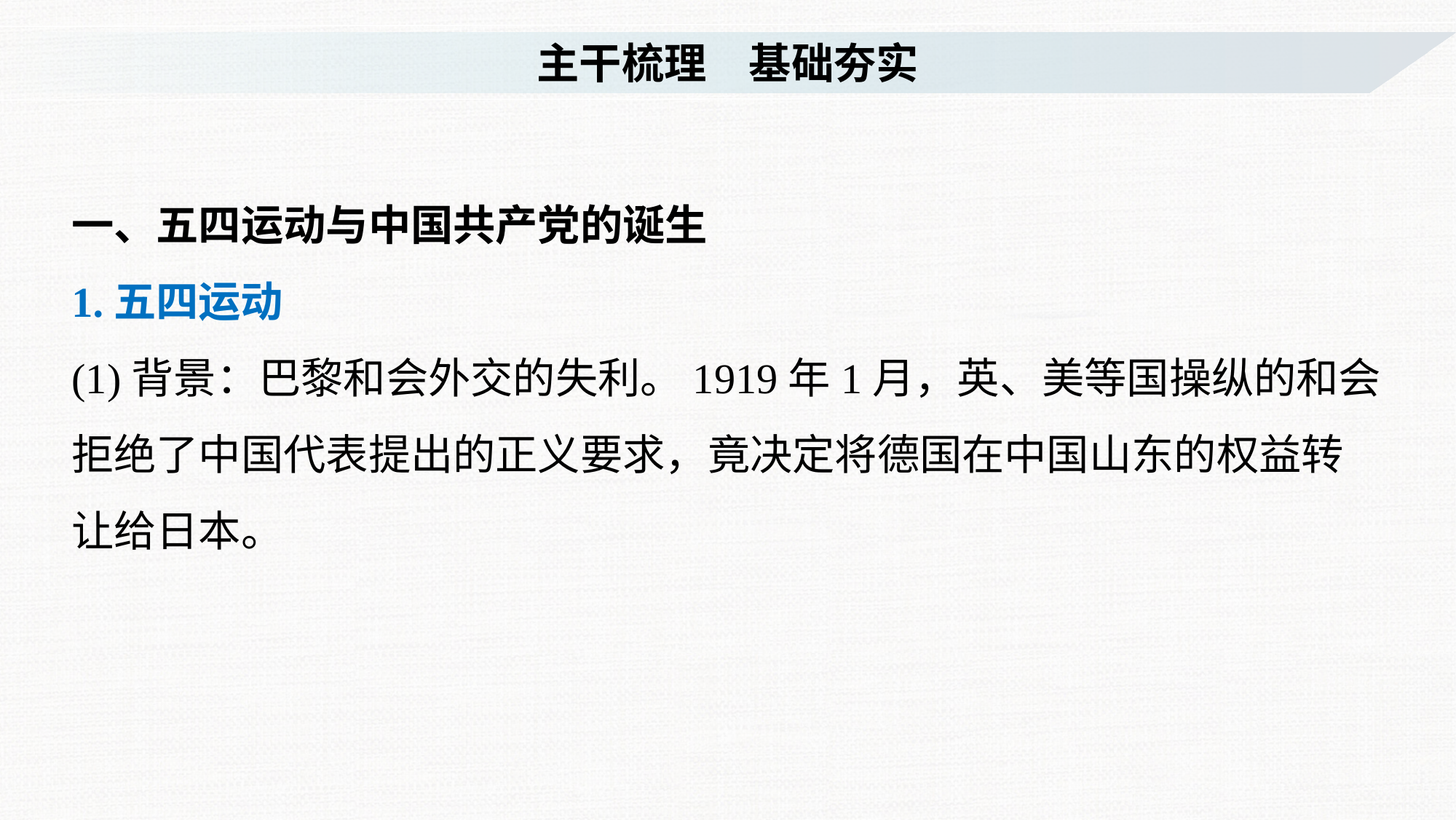

主干梳理　基础夯实

一、五四运动与中国共产党的诞生
1.五四运动
(1)背景：巴黎和会外交的失利。1919年1月，英、美等国操纵的和会拒绝了中国代表提出的正义要求，竟决定将德国在中国山东的权益转让给日本。